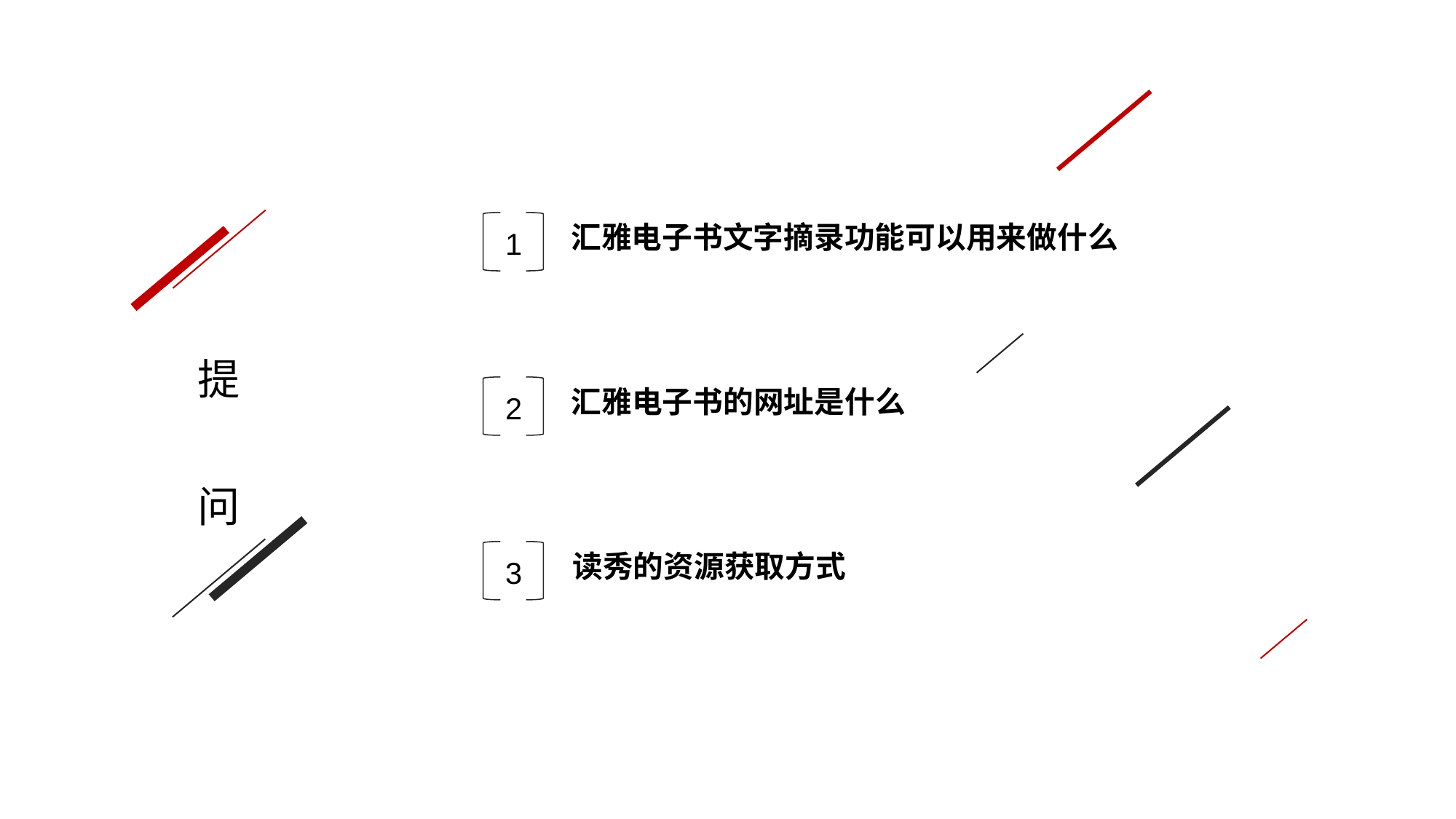

汇雅电子书文字摘录功能可以用来做什么
1
提
问

汇雅电子书的网址是什么
2

读秀的资源获取方式
3